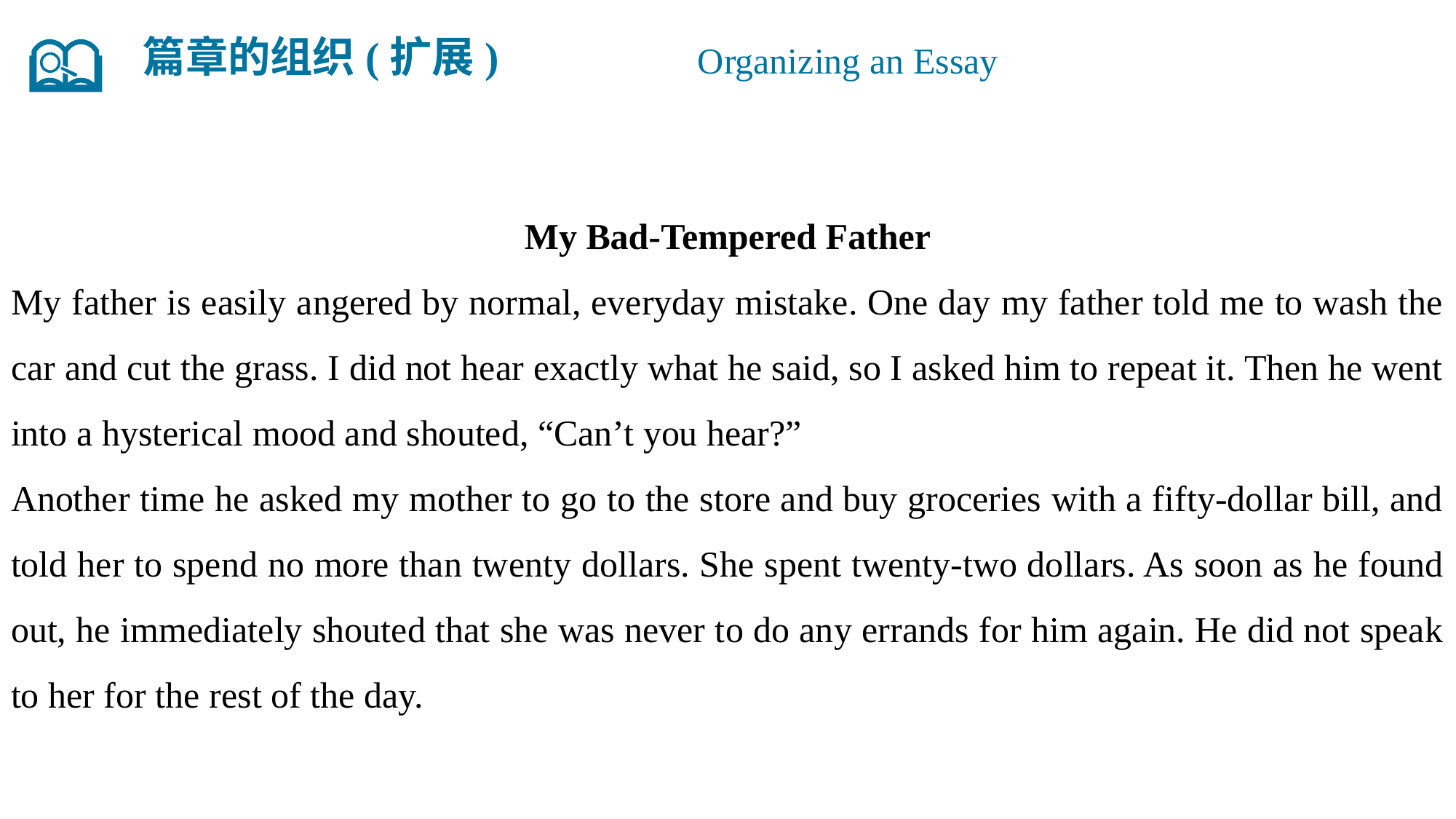

篇章的组织(扩展)
Organizing an Essay
My Bad-Tempered Father
My father is easily angered by normal, everyday mistake. One day my father told me to wash the car and cut the grass. I did not hear exactly what he said, so I asked him to repeat it. Then he went into a hysterical mood and shouted, “Can’t you hear?”
Another time he asked my mother to go to the store and buy groceries with a fifty-dollar bill, and told her to spend no more than twenty dollars. She spent twenty-two dollars. As soon as he found out, he immediately shouted that she was never to do any errands for him again. He did not speak to her for the rest of the day.